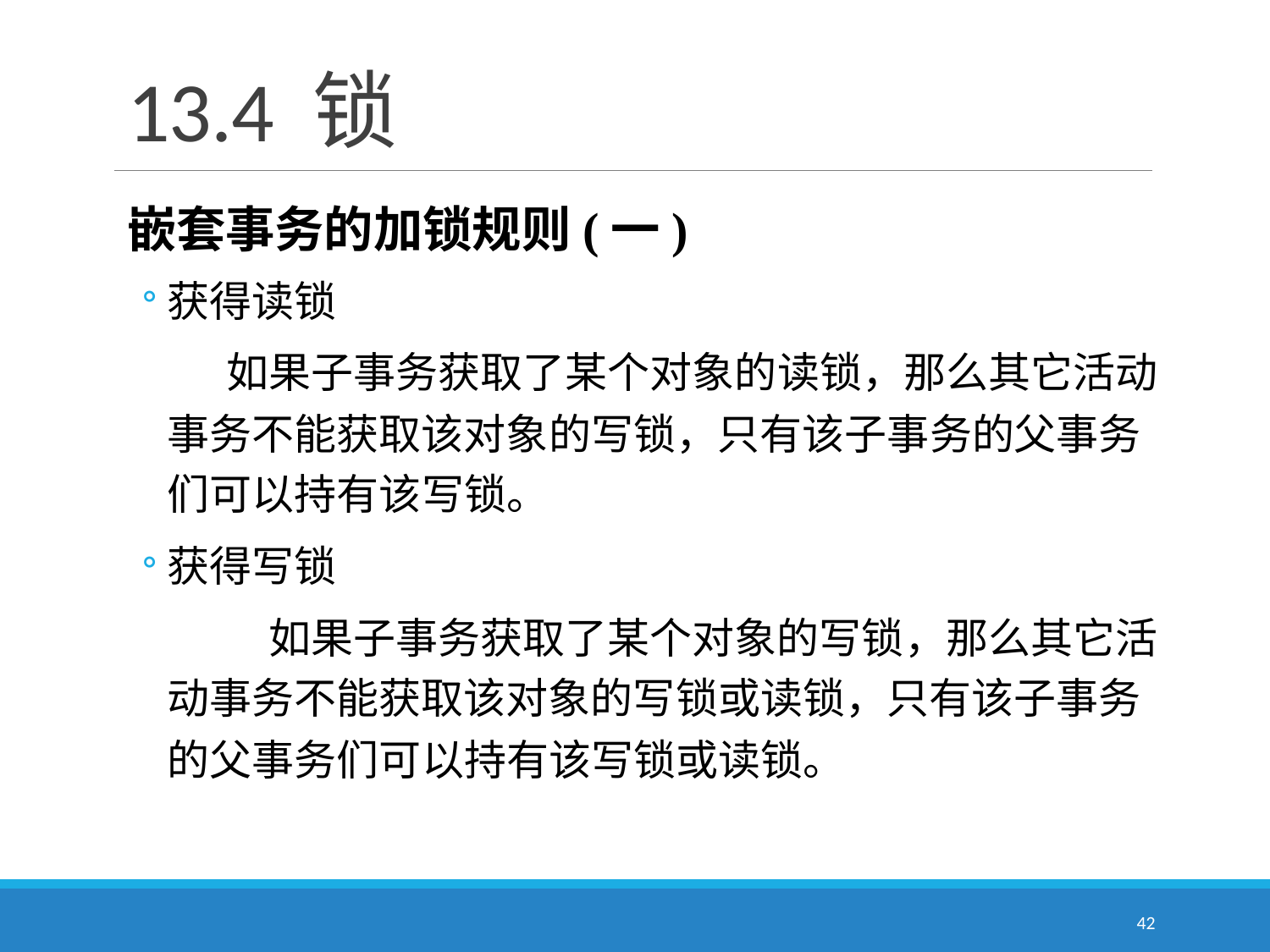

# 13.4 锁
嵌套事务的加锁规则(一)
获得读锁
　　如果子事务获取了某个对象的读锁，那么其它活动事务不能获取该对象的写锁，只有该子事务的父事务们可以持有该写锁。
获得写锁
　　　如果子事务获取了某个对象的写锁，那么其它活动事务不能获取该对象的写锁或读锁，只有该子事务的父事务们可以持有该写锁或读锁。

42